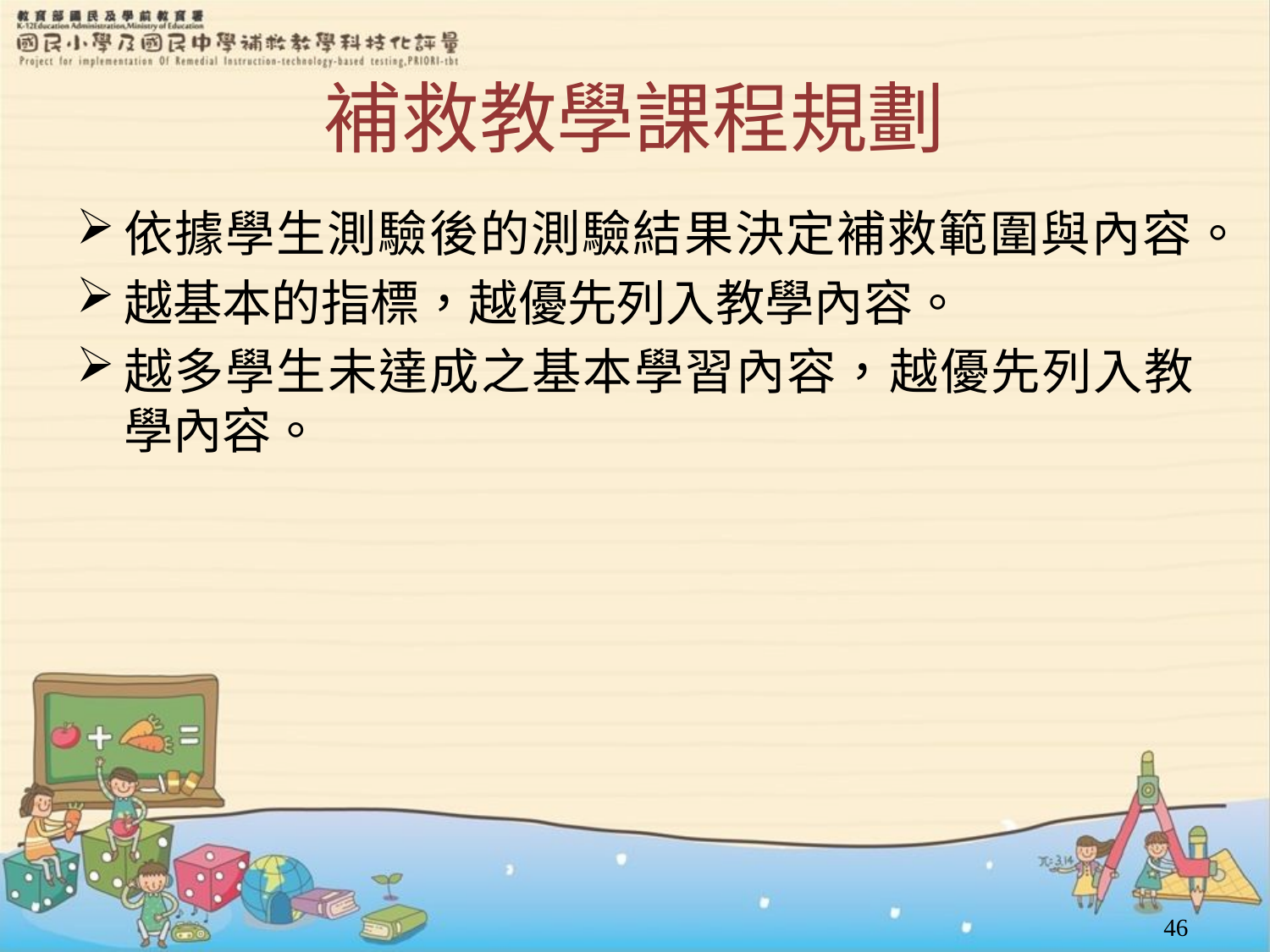

# 補救教學課程規劃
依據學生測驗後的測驗結果決定補救範圍與內容。
越基本的指標，越優先列入教學內容。
越多學生未達成之基本學習內容，越優先列入教學內容。
46